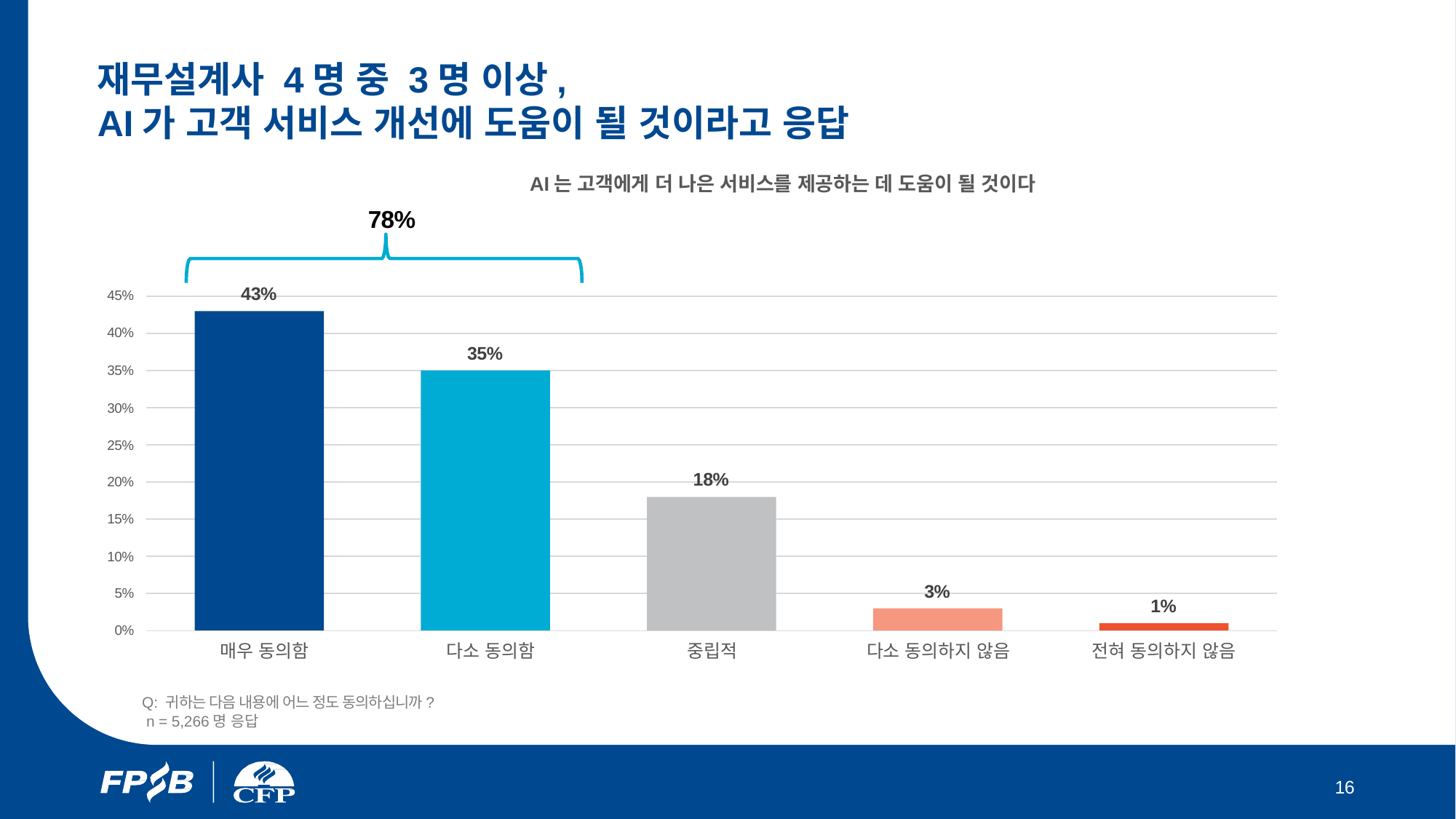

# 재무설계사 4명 중 3명 이상, AI가 고객 서비스 개선에 도움이 될 것이라고 응답
AI는 고객에게 더 나은 서비스를 제공하는 데 도움이 될 것이다
78%

43%
45%

40%
35%
35%

30%

25%
18%
20%
15%

10%
3%
5%
1%
0%
매우 동의함	  다소 동의함

Q: 귀하는 다음 내용에 어느 정도 동의하십니까?
 n = 5,266명 응답
중립적
다소 동의하지 않음
전혀 동의하지 않음
16